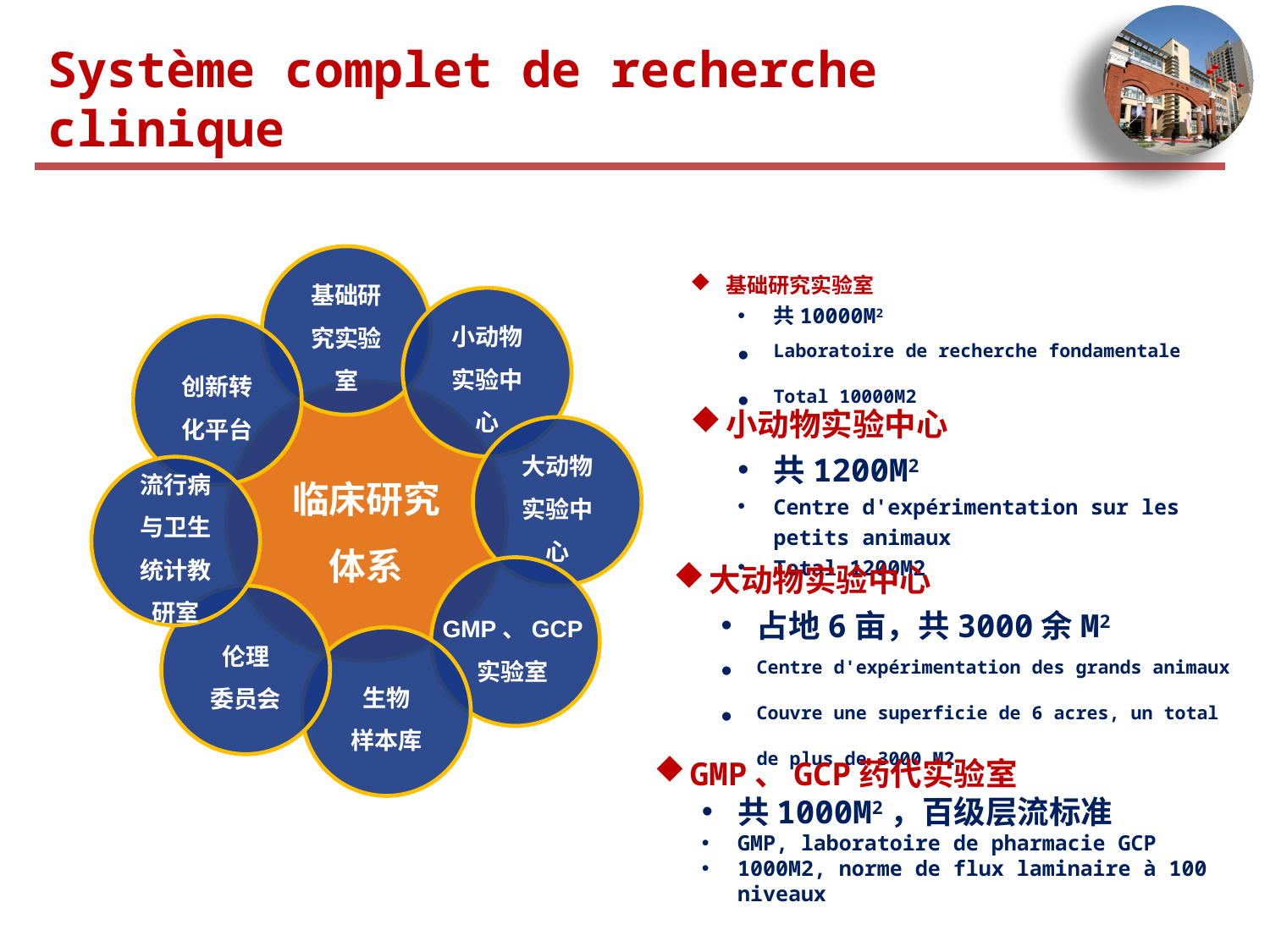

Système complet de recherche clinique
基础研究实验室
基础研究实验室
共10000M2
Laboratoire de recherche fondamentale
Total 10000M2
小动物
实验中心
创新转化平台
临床研究体系
小动物实验中心
共1200M2
Centre d'expérimentation sur les petits animaux
Total 1200M2
大动物
实验中心
流行病与卫生统计教研室
大动物实验中心
占地6亩，共3000余M2
Centre d'expérimentation des grands animaux
Couvre une superficie de 6 acres, un total de plus de 3000 M2

伦理
委员会
GMP、GCP
实验室
生物
样本库
GMP、GCP药代实验室
共1000M2，百级层流标准
GMP, laboratoire de pharmacie GCP
1000M2, norme de flux laminaire à 100 niveaux